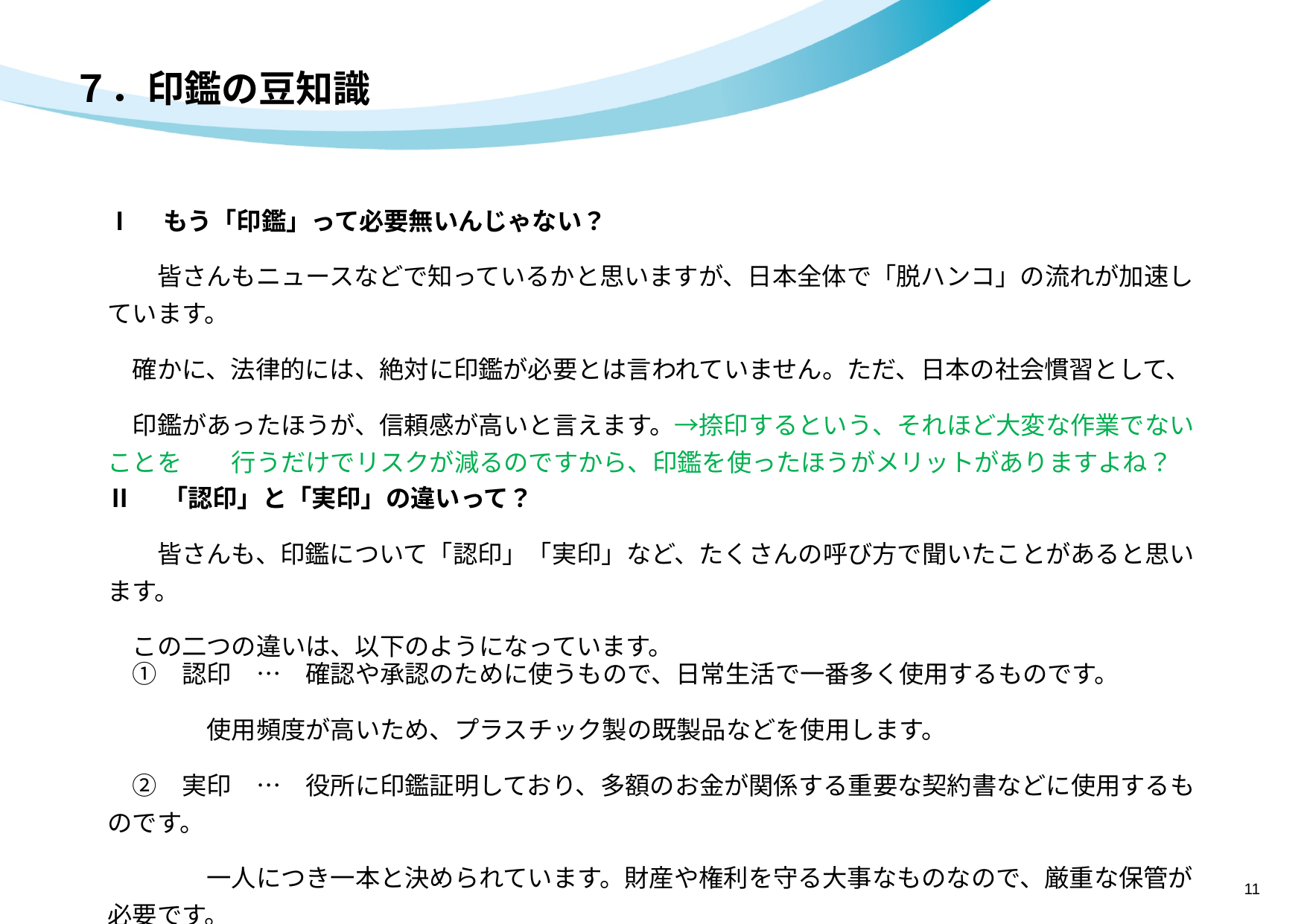

# ７．印鑑の豆知識
Ⅰ　もう「印鑑」って必要無いんじゃない？
　　皆さんもニュースなどで知っているかと思いますが、日本全体で「脱ハンコ」の流れが加速しています。
　確かに、法律的には、絶対に印鑑が必要とは言われていません。ただ、日本の社会慣習として、
　印鑑があったほうが、信頼感が高いと言えます。→捺印するという、それほど大変な作業でないことを　　行うだけでリスクが減るのですから、印鑑を使ったほうがメリットがありますよね？

Ⅱ　「認印」と「実印」の違いって？
　　皆さんも、印鑑について「認印」「実印」など、たくさんの呼び方で聞いたことがあると思います。
　この二つの違いは、以下のようになっています。

　①　認印　…　確認や承認のために使うもので、日常生活で一番多く使用するものです。
　　　　使用頻度が高いため、プラスチック製の既製品などを使用します。
　②　実印　…　役所に印鑑証明しており、多額のお金が関係する重要な契約書などに使用するものです。
　　　　一人につき一本と決められています。財産や権利を守る大事なものなので、厳重な保管が必要です。　　　　　　　　　　　　　　　　　　　　　　　　　　　　　　　　　　　　　　　　　　　　　　　　　　　　　　　　　　　　　→会社に持ってくる必要はあまりないと思います。

11